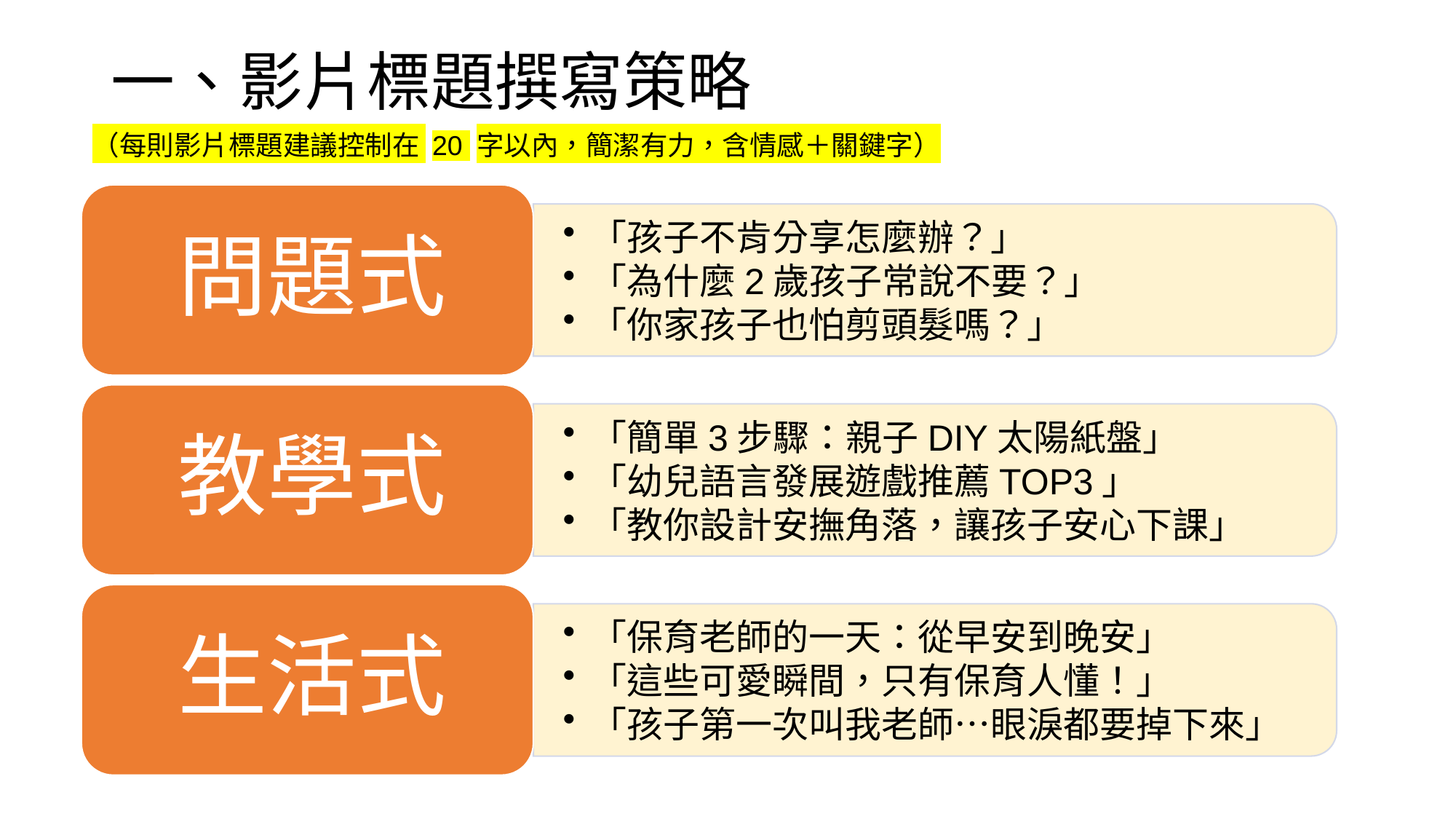

# 一、影片標題撰寫策略
（每則影片標題建議控制在 20 字以內，簡潔有力，含情感＋關鍵字）
「孩子不肯分享怎麼辦？」
「為什麼2歲孩子常說不要？」
「你家孩子也怕剪頭髮嗎？」
問題式
「簡單3步驟：親子DIY太陽紙盤」
「幼兒語言發展遊戲推薦TOP3」
「教你設計安撫角落，讓孩子安心下課」
教學式
「保育老師的一天：從早安到晚安」
「這些可愛瞬間，只有保育人懂！」
「孩子第一次叫我老師…眼淚都要掉下來」
生活式